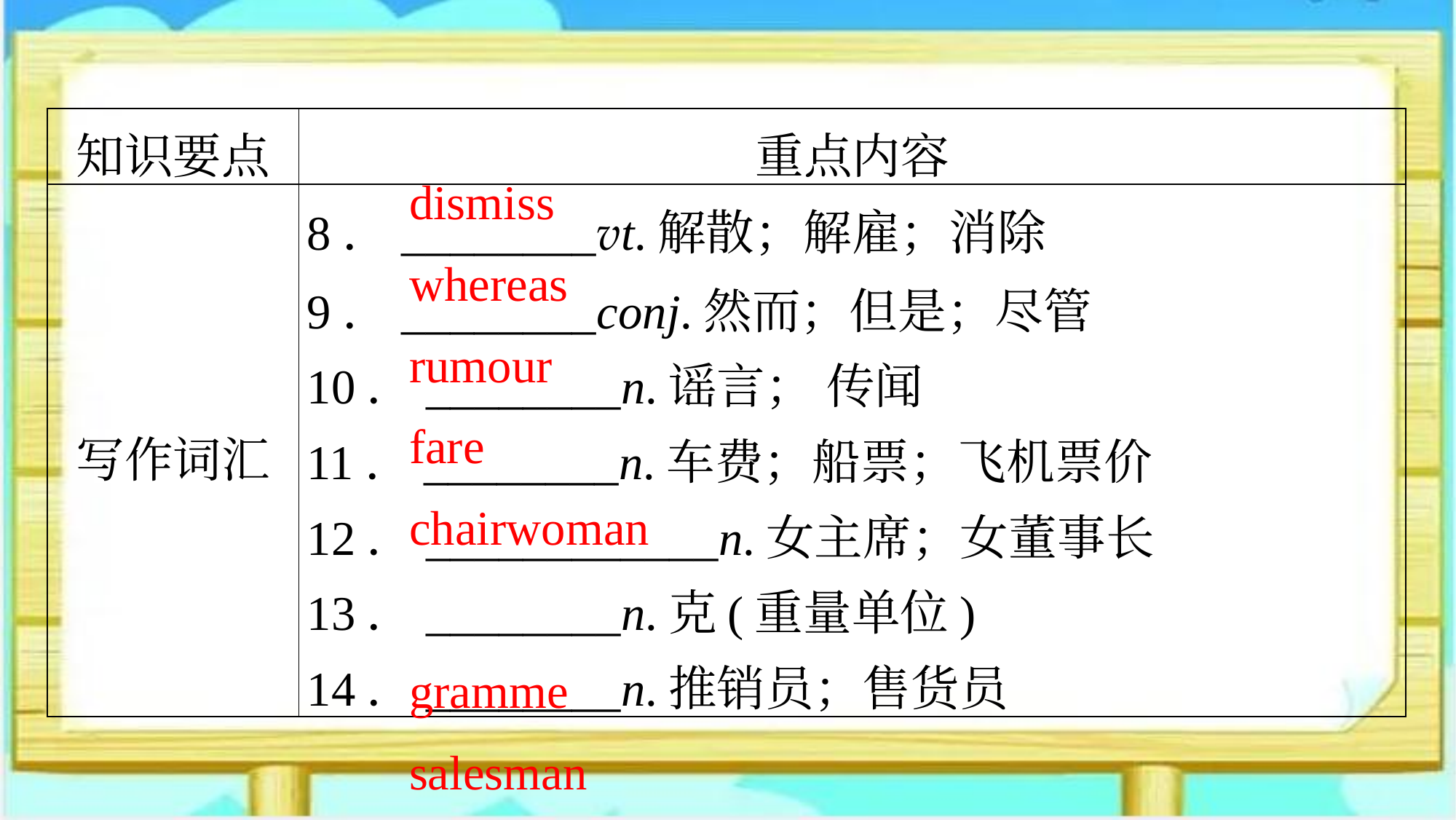

| 知识要点 | 重点内容 |
| --- | --- |
| 写作词汇 | 8．\_\_\_\_\_\_\_\_vt.解散；解雇；消除 9．\_\_\_\_\_\_\_\_conj.然而；但是；尽管 10．\_\_\_\_\_\_\_\_n.谣言； 传闻 11．\_\_\_\_\_\_\_\_n.车费；船票；飞机票价 12．\_\_\_\_\_\_\_\_\_\_\_\_n.女主席；女董事长 13．\_\_\_\_\_\_\_\_n.克(重量单位) 14．\_\_\_\_\_\_\_\_n.推销员；售货员 |
dismiss
whereas
rumour
fare
chairwoman
gramme
salesman